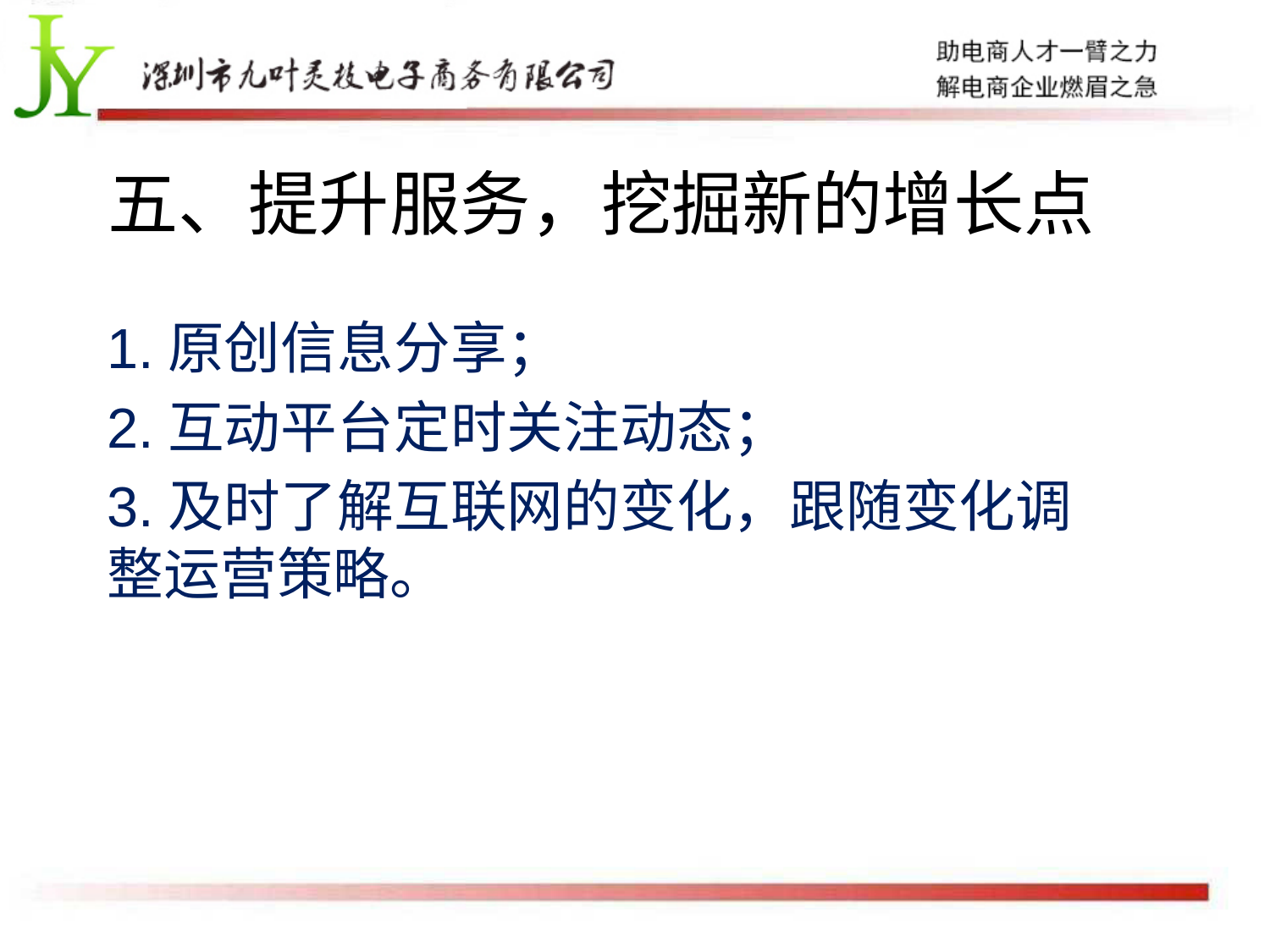

# 五、提升服务，挖掘新的增长点
1.原创信息分享；
2.互动平台定时关注动态；
3.及时了解互联网的变化，跟随变化调整运营策略。